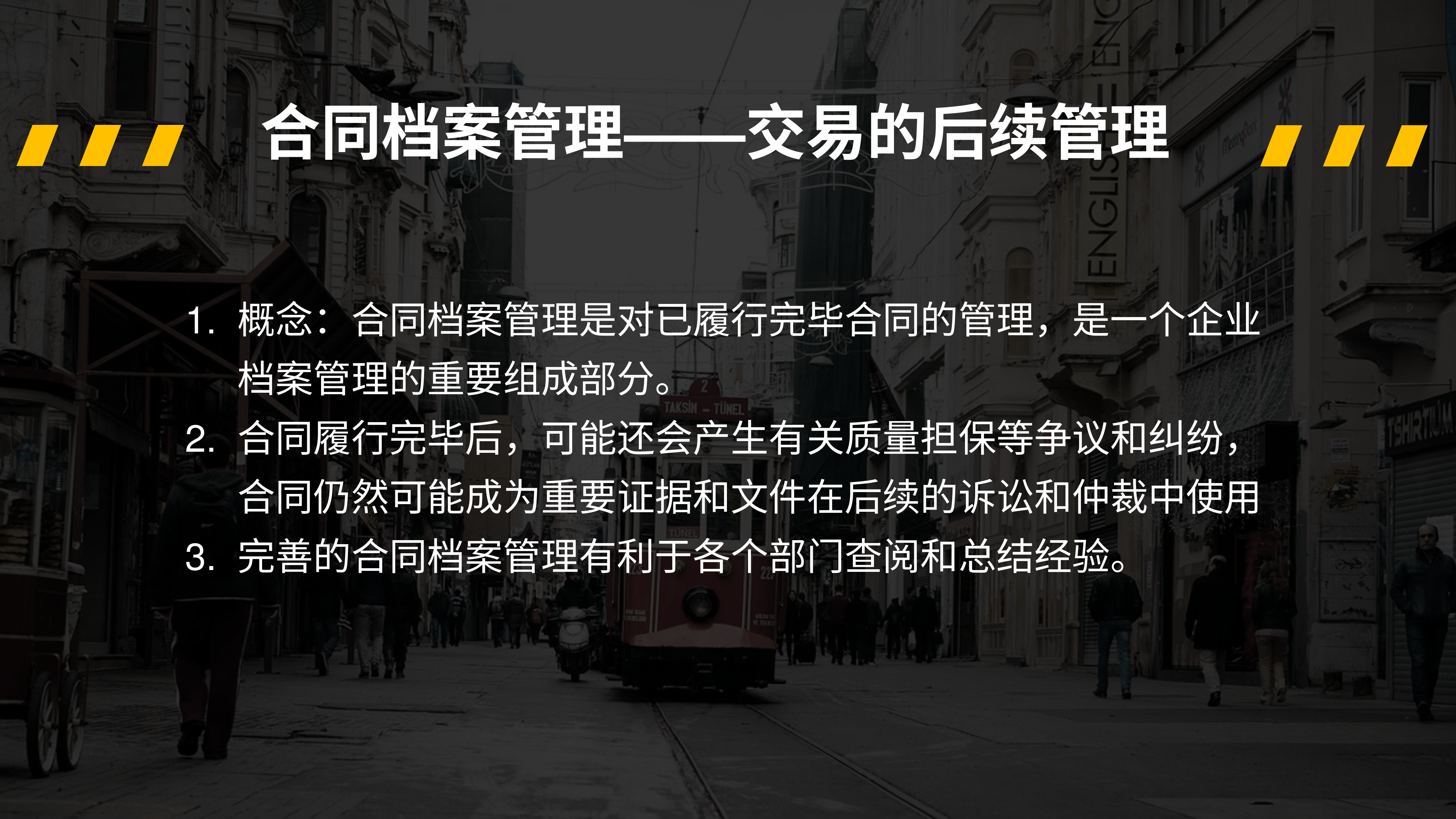

# 合同档案管理——交易的后续管理

概念：合同档案管理是对已履行完毕合同的管理，是一个企业档案管理的重要组成部分。
合同履行完毕后，可能还会产生有关质量担保等争议和纠纷，合同仍然可能成为重要证据和文件在后续的诉讼和仲裁中使用
完善的合同档案管理有利于各个部门查阅和总结经验。